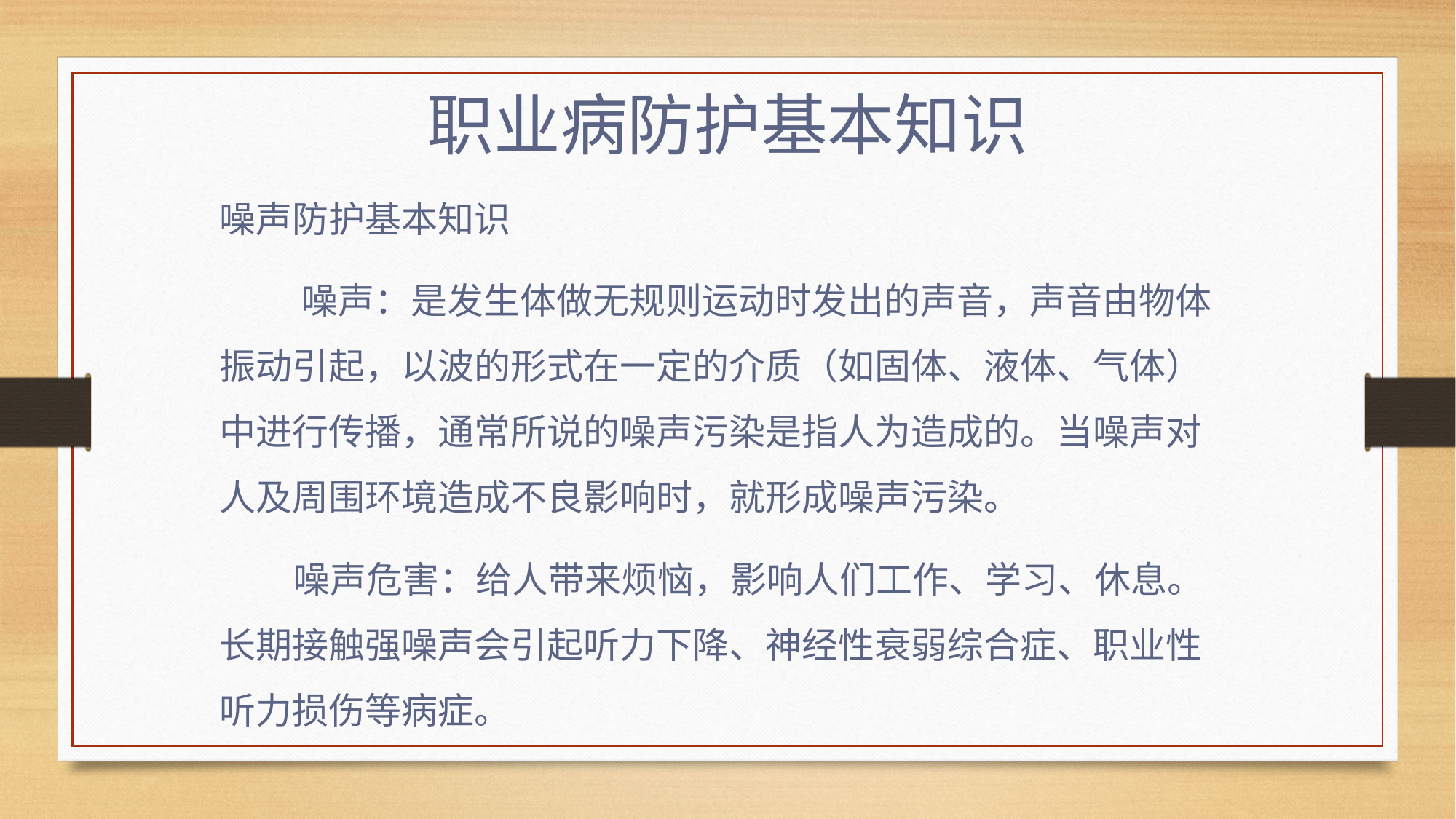

职业病防护基本知识
噪声防护基本知识
         噪声：是发生体做无规则运动时发出的声音，声音由物体振动引起，以波的形式在一定的介质（如固体、液体、气体）中进行传播，通常所说的噪声污染是指人为造成的。当噪声对人及周围环境造成不良影响时，就形成噪声污染。
        噪声危害：给人带来烦恼，影响人们工作、学习、休息。长期接触强噪声会引起听力下降、神经性衰弱综合症、职业性听力损伤等病症。